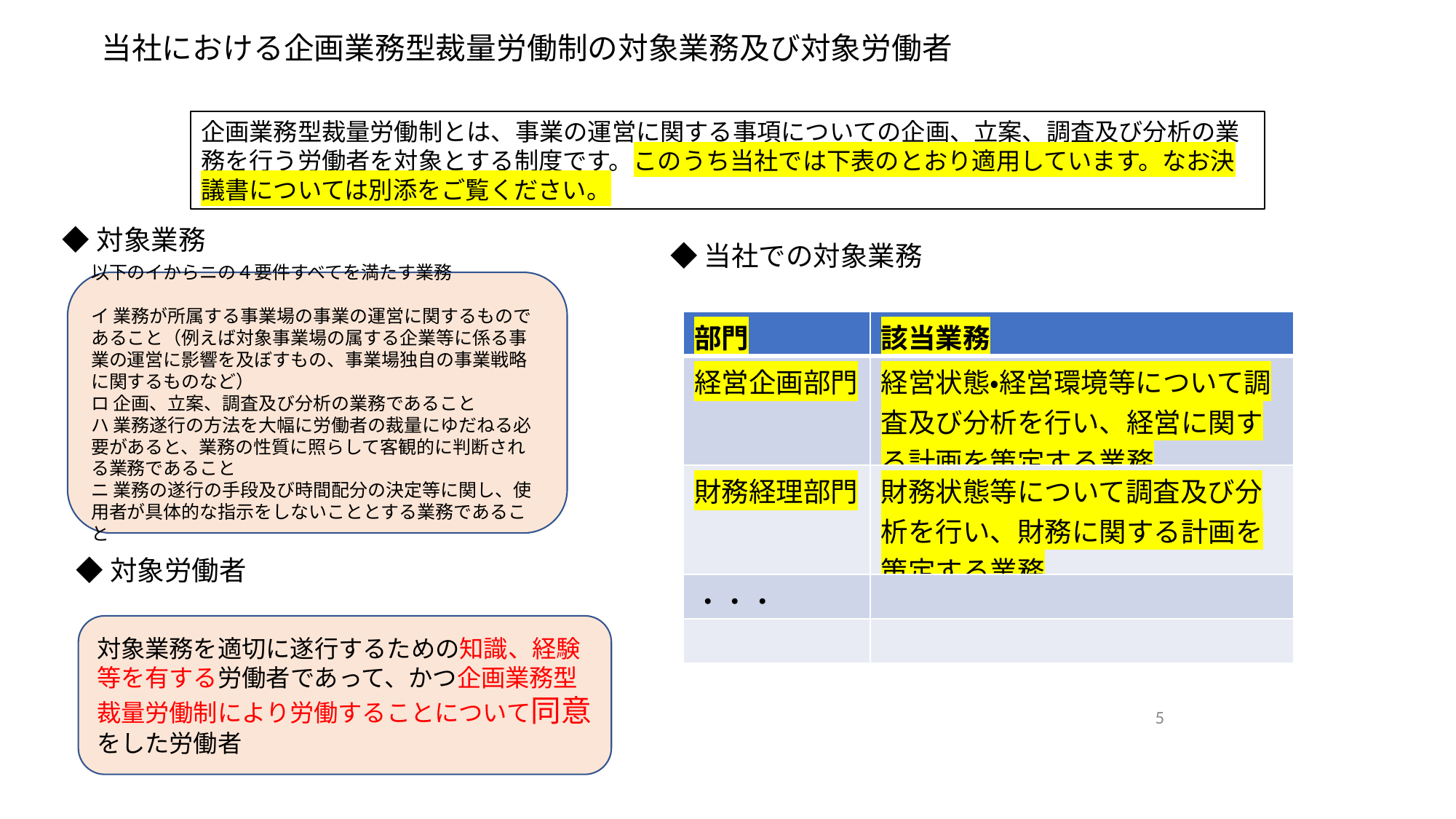

当社における企画業務型裁量労働制の対象業務及び対象労働者
企画業務型裁量労働制とは、事業の運営に関する事項についての企画、立案、調査及び分析の業務を行う労働者を対象とする制度です。このうち当社では下表のとおり適用しています。なお決議書については別添をご覧ください。
◆対象業務
◆当社での対象業務
以下のイからニの４要件すべてを満たす業務

イ 業務が所属する事業場の事業の運営に関するものであること（例えば対象事業場の属する企業等に係る事業の運営に影響を及ぼすもの、事業場独自の事業戦略に関するものなど）
ロ 企画、立案、調査及び分析の業務であること
ハ 業務遂行の方法を大幅に労働者の裁量にゆだねる必要があると、業務の性質に照らして客観的に判断される業務であること
ニ 業務の遂行の手段及び時間配分の決定等に関し、使用者が具体的な指示をしないこととする業務であること
| 部門 | 該当業務 |
| --- | --- |
| 経営企画部門 | 経営状態・経営環境等について調査及び分析を行い、経営に関する計画を策定する業務 |
| 財務経理部門 | 財務状態等について調査及び分析を行い、財務に関する計画を策定する業務 |
| ・・・ |  |
|  |  |
◆対象労働者
対象業務を適切に遂行するための知識、経験等を有する労働者であって、かつ企画業務型裁量労働制により労働することについて同意をした労働者
5